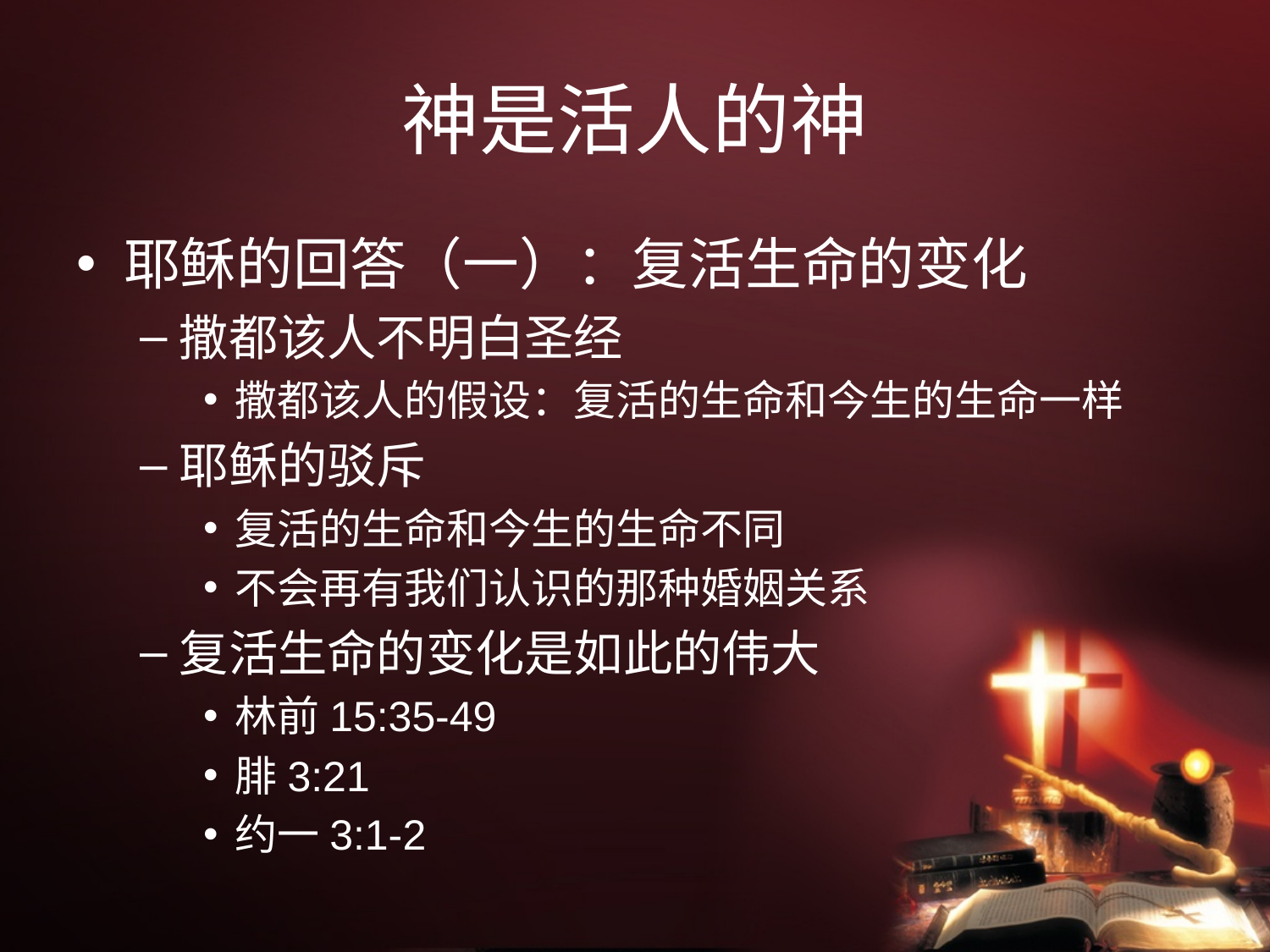

# 神是活人的神
耶稣的回答（一）：复活生命的变化
撒都该人不明白圣经
撒都该人的假设：复活的生命和今生的生命一样
耶稣的驳斥
复活的生命和今生的生命不同
不会再有我们认识的那种婚姻关系
复活生命的变化是如此的伟大
林前15:35-49
腓3:21
约一3:1-2